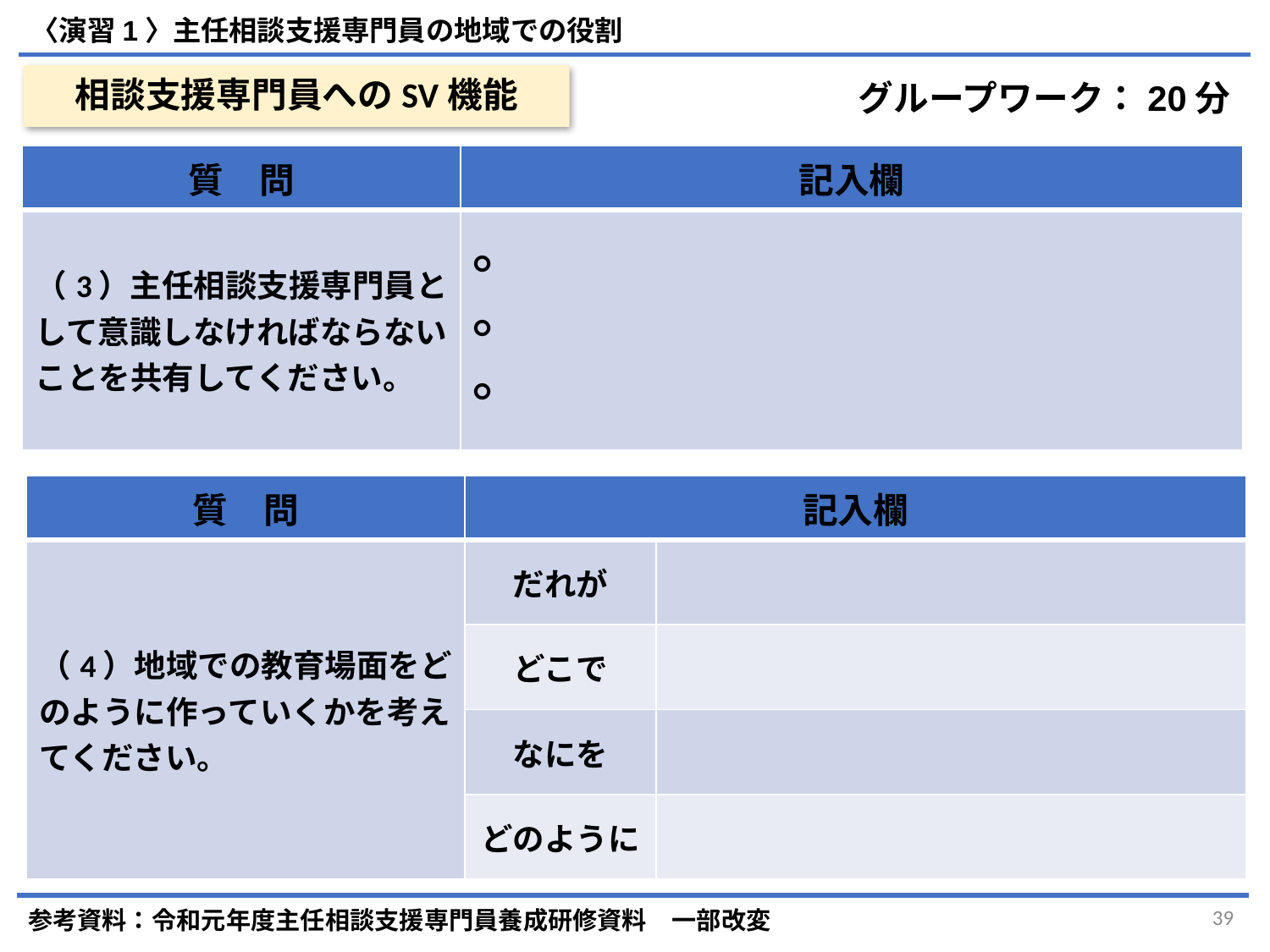

〈演習1〉主任相談支援専門員の地域での役割
# 相談支援専門員へのSV機能
グループワーク：20分
| 質　問 | 記入欄 |
| --- | --- |
| （3）主任相談支援専門員として意識しなければならないことを共有してください。 | ○ ○ ○ |
| 質　問 | 記入欄 |  |
| --- | --- | --- |
| （4）地域での教育場面をどのように作っていくかを考えてください。 | だれが |  |
|  | どこで |  |
|  | なにを |  |
|  | どのように |  |
参考資料：令和元年度主任相談支援専門員養成研修資料　一部改変
39